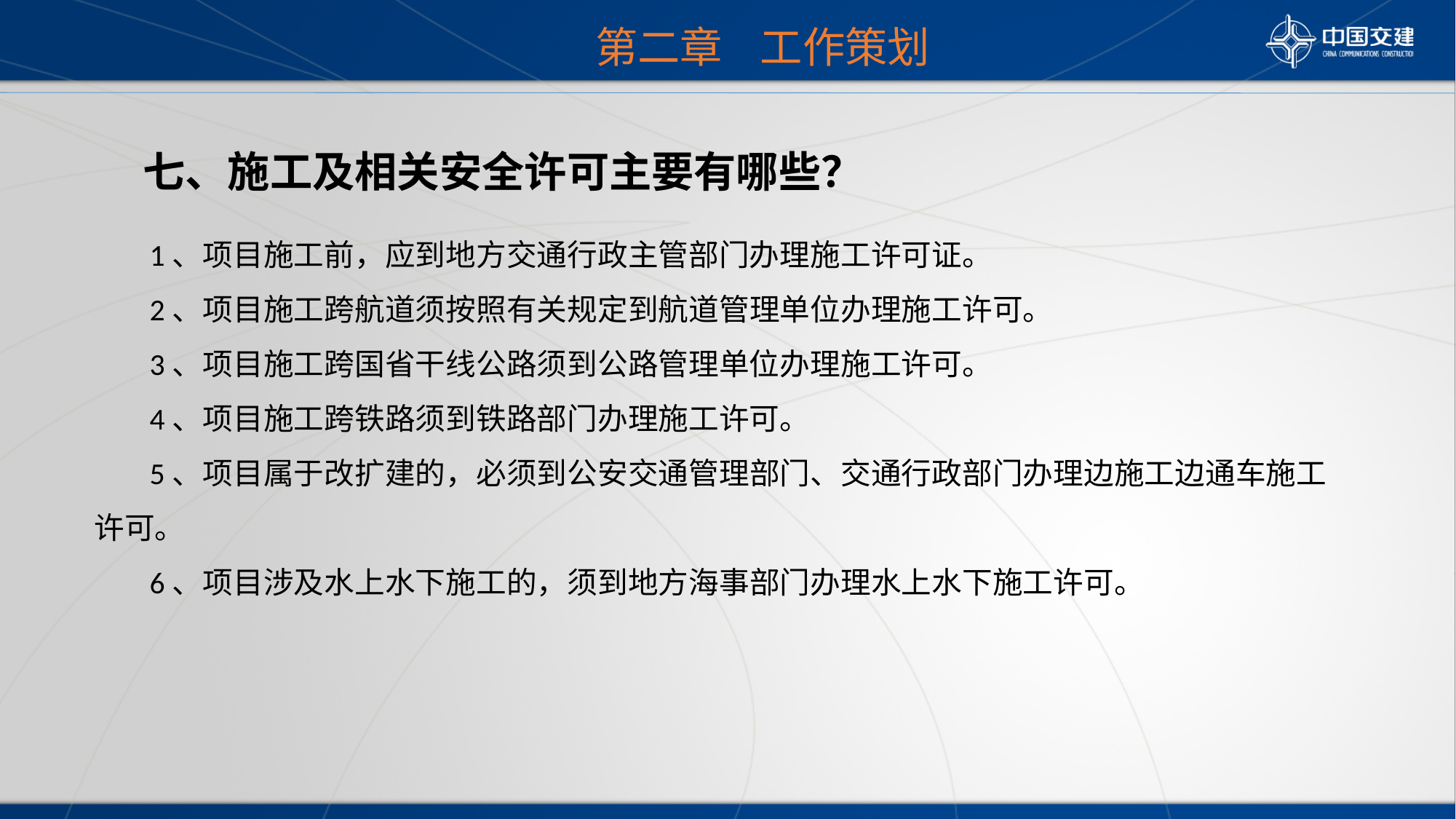

第二章    工作策划
    七、施工及相关安全许可主要有哪些？
        1、项目施工前，应到地方交通行政主管部门办理施工许可证。
        2、项目施工跨航道须按照有关规定到航道管理单位办理施工许可。
        3、项目施工跨国省干线公路须到公路管理单位办理施工许可。
        4、项目施工跨铁路须到铁路部门办理施工许可。
        5、项目属于改扩建的，必须到公安交通管理部门、交通行政部门办理边施工边通车施工许可。
        6、项目涉及水上水下施工的，须到地方海事部门办理水上水下施工许可。